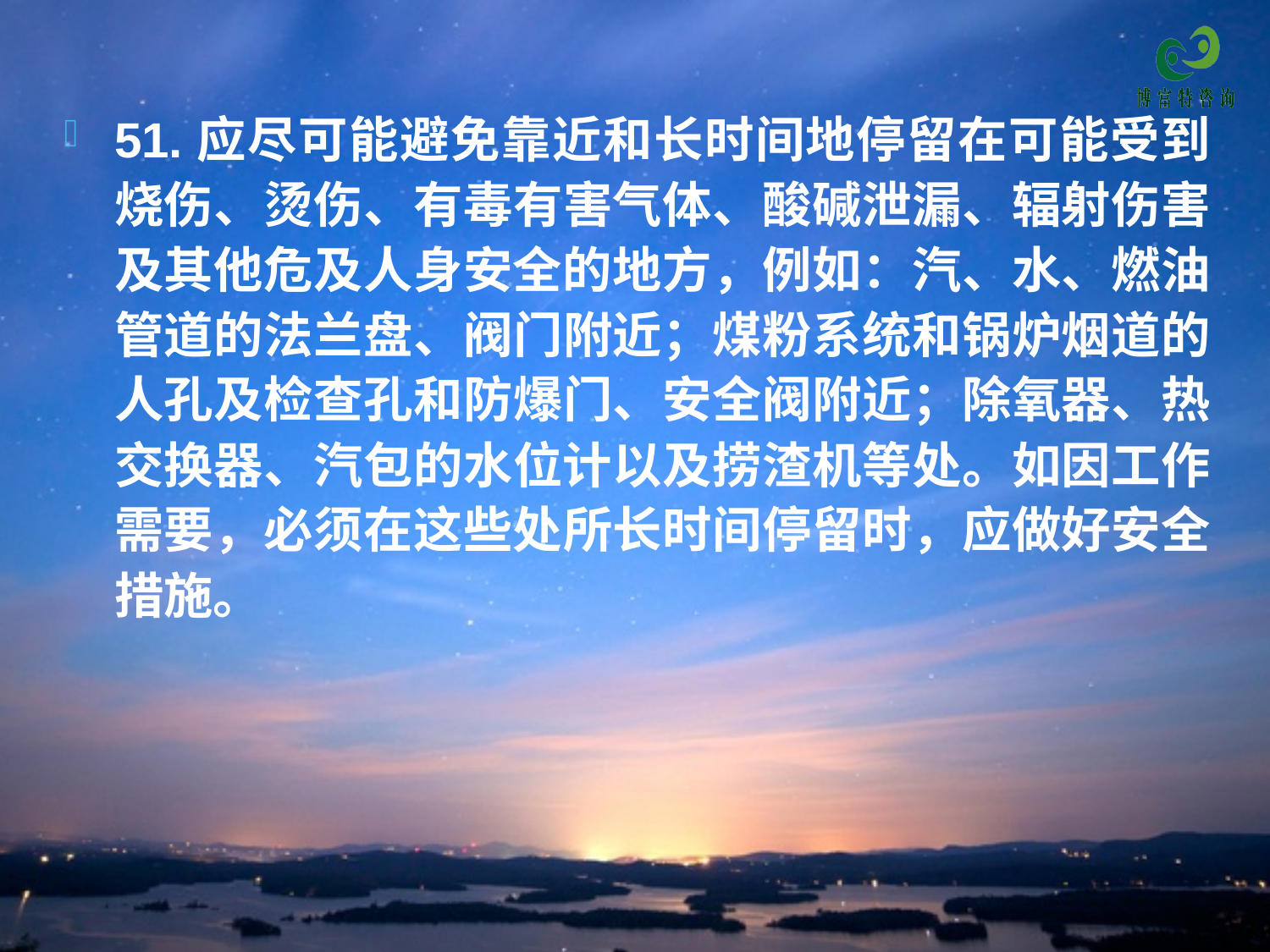

51.应尽可能避免靠近和长时间地停留在可能受到烧伤、烫伤、有毒有害气体、酸碱泄漏、辐射伤害及其他危及人身安全的地方，例如：汽、水、燃油管道的法兰盘、阀门附近；煤粉系统和锅炉烟道的人孔及检查孔和防爆门、安全阀附近；除氧器、热交换器、汽包的水位计以及捞渣机等处。如因工作需要，必须在这些处所长时间停留时，应做好安全措施。